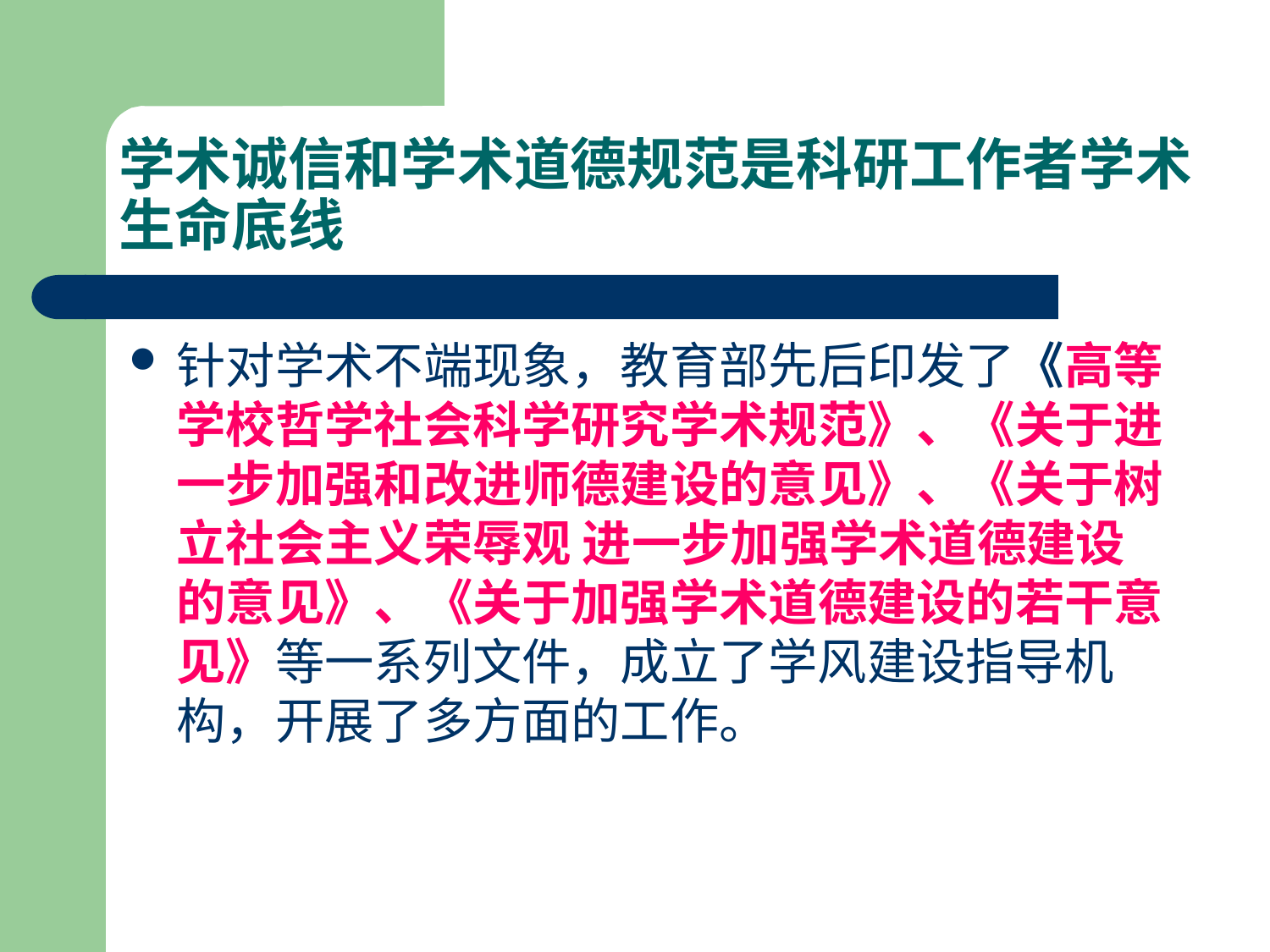

# 学术诚信和学术道德规范是科研工作者学术生命底线
针对学术不端现象，教育部先后印发了《高等学校哲学社会科学研究学术规范》、《关于进一步加强和改进师德建设的意见》、《关于树立社会主义荣辱观 进一步加强学术道德建设的意见》、《关于加强学术道德建设的若干意见》等一系列文件，成立了学风建设指导机构，开展了多方面的工作。